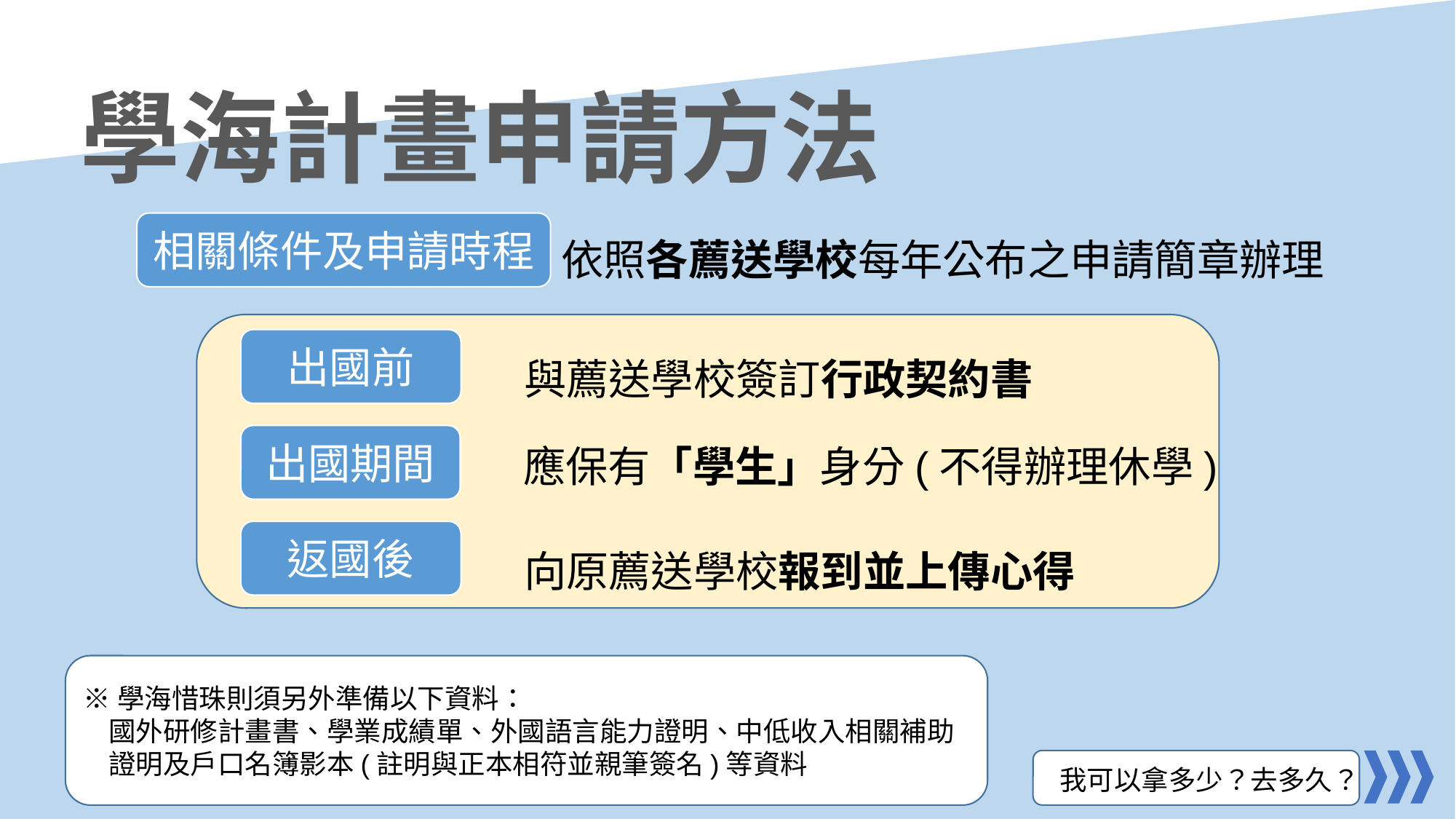

學海計畫申請方法
依照各薦送學校每年公布之申請簡章辦理

相關條件及申請時程

與薦送學校簽訂行政契約書
出國前
出國期間
應保有「學生」身分(不得辦理休學)
向原薦送學校報到並上傳心得
返國後
※學海惜珠則須另外準備以下資料：
   國外研修計畫書、學業成績單、外國語言能力證明、中低收入相關補助
   證明及戶口名簿影本(註明與正本相符並親筆簽名)等資料

我可以拿多少？去多久？